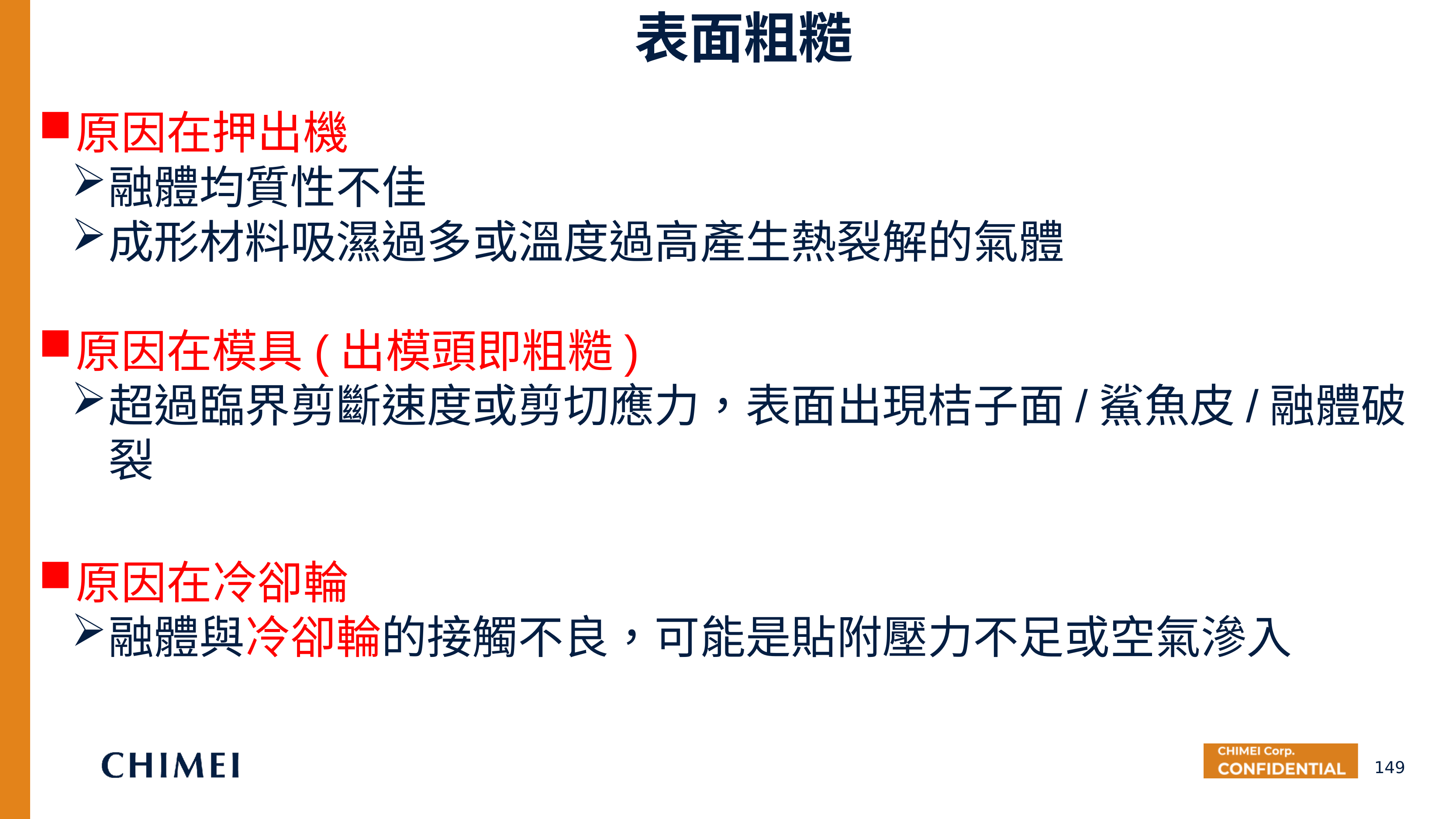

表面粗糙
原因在押出機
融體均質性不佳
成形材料吸濕過多或溫度過高產生熱裂解的氣體

原因在模具(出模頭即粗糙)
超過臨界剪斷速度或剪切應力，表面出現桔子面/鯊魚皮/融體破裂

原因在冷卻輪
融體與冷卻輪的接觸不良，可能是貼附壓力不足或空氣滲入
149